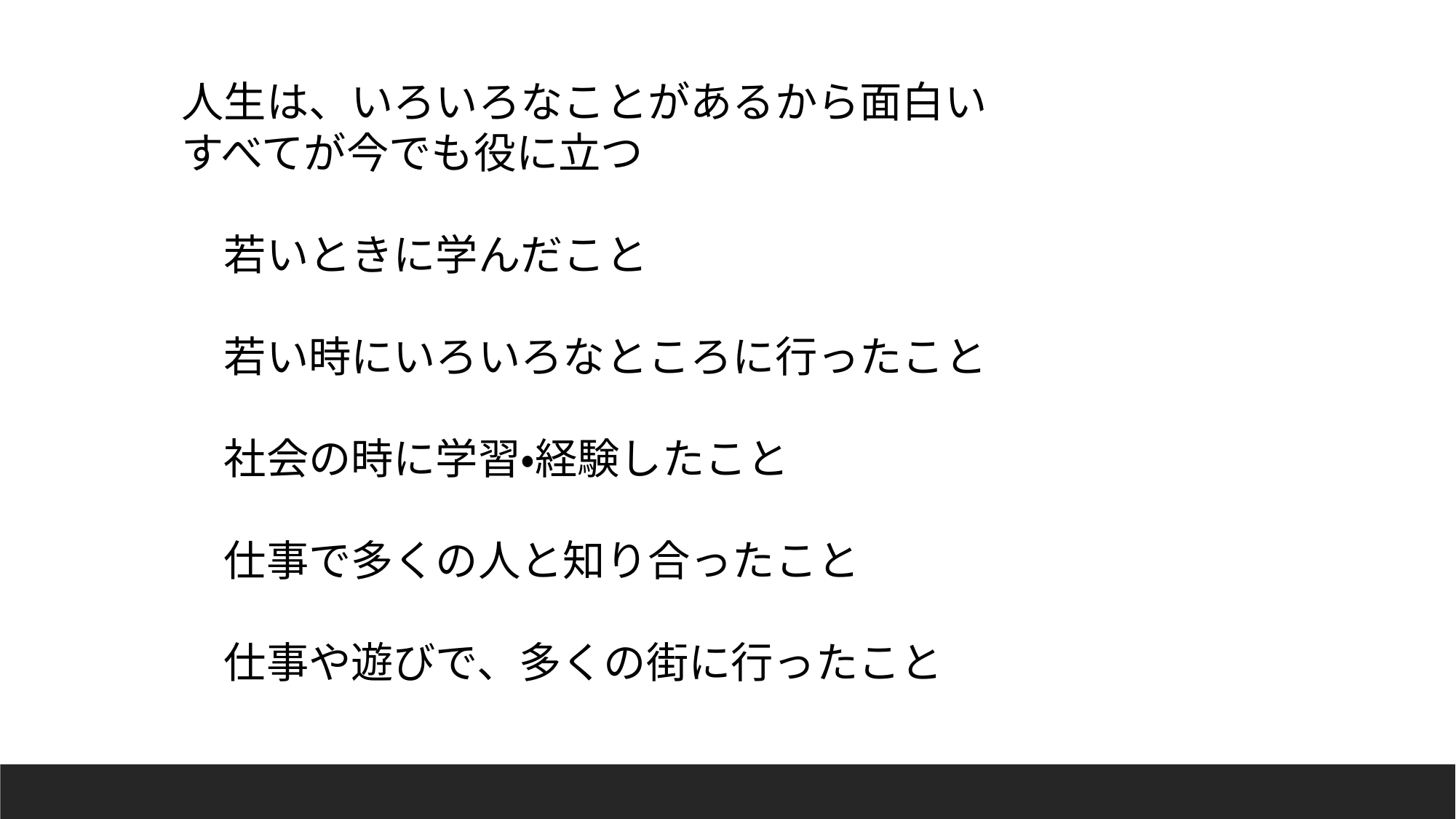

人生は、いろいろなことがあるから面白い
すべてが今でも役に立つ

　若いときに学んだこと

　若い時にいろいろなところに行ったこと

　社会の時に学習・経験したこと

　仕事で多くの人と知り合ったこと

　仕事や遊びで、多くの街に行ったこと